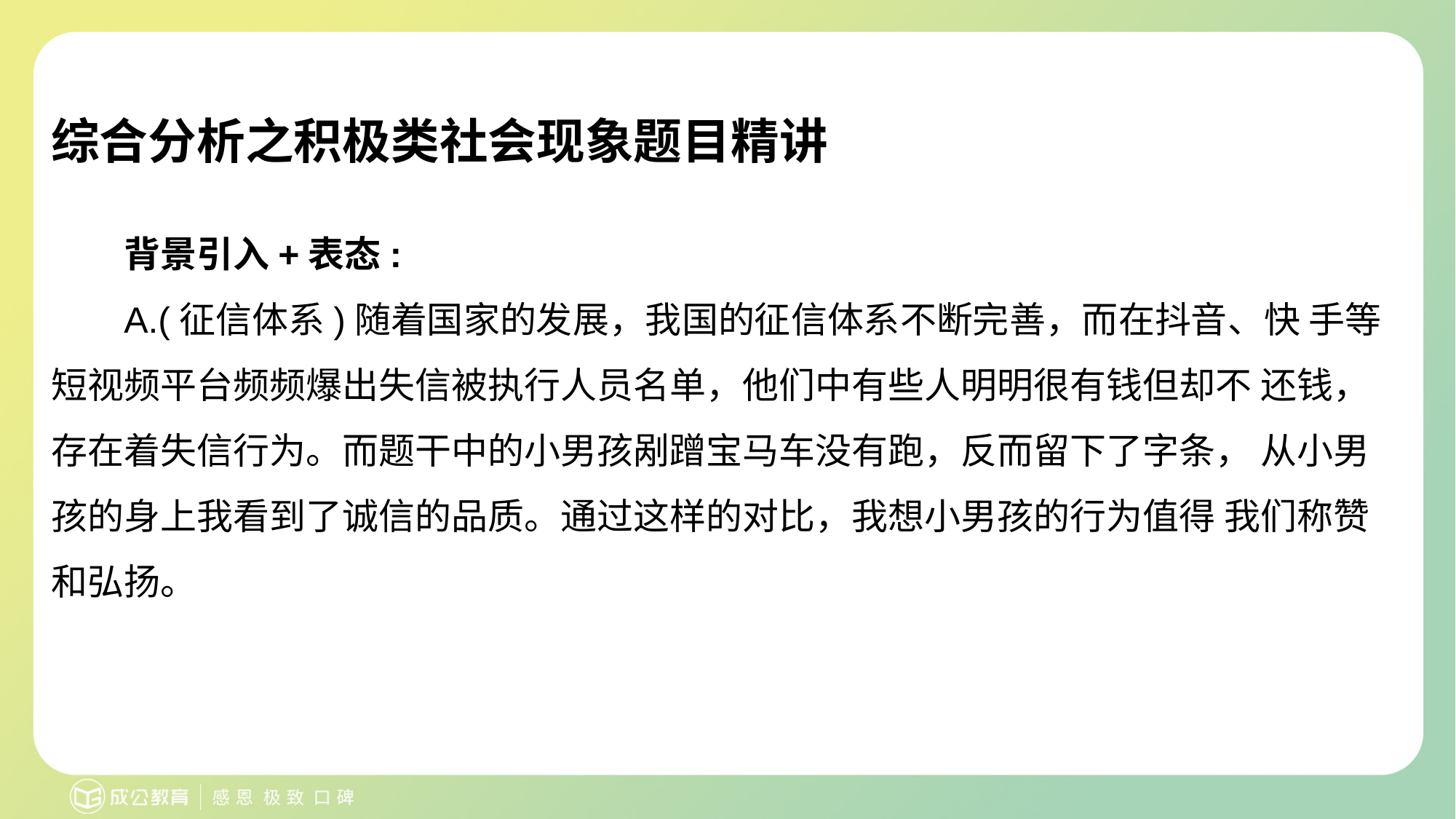

# 综合分析之积极类社会现象题目精讲

背景引入+表态:
A.(征信体系)随着国家的发展，我国的征信体系不断完善，而在抖音、快 手等短视频平台频频爆出失信被执行人员名单，他们中有些人明明很有钱但却不 还钱，存在着失信行为。而题干中的小男孩剐蹭宝马车没有跑，反而留下了字条， 从小男孩的身上我看到了诚信的品质。通过这样的对比，我想小男孩的行为值得 我们称赞和弘扬。